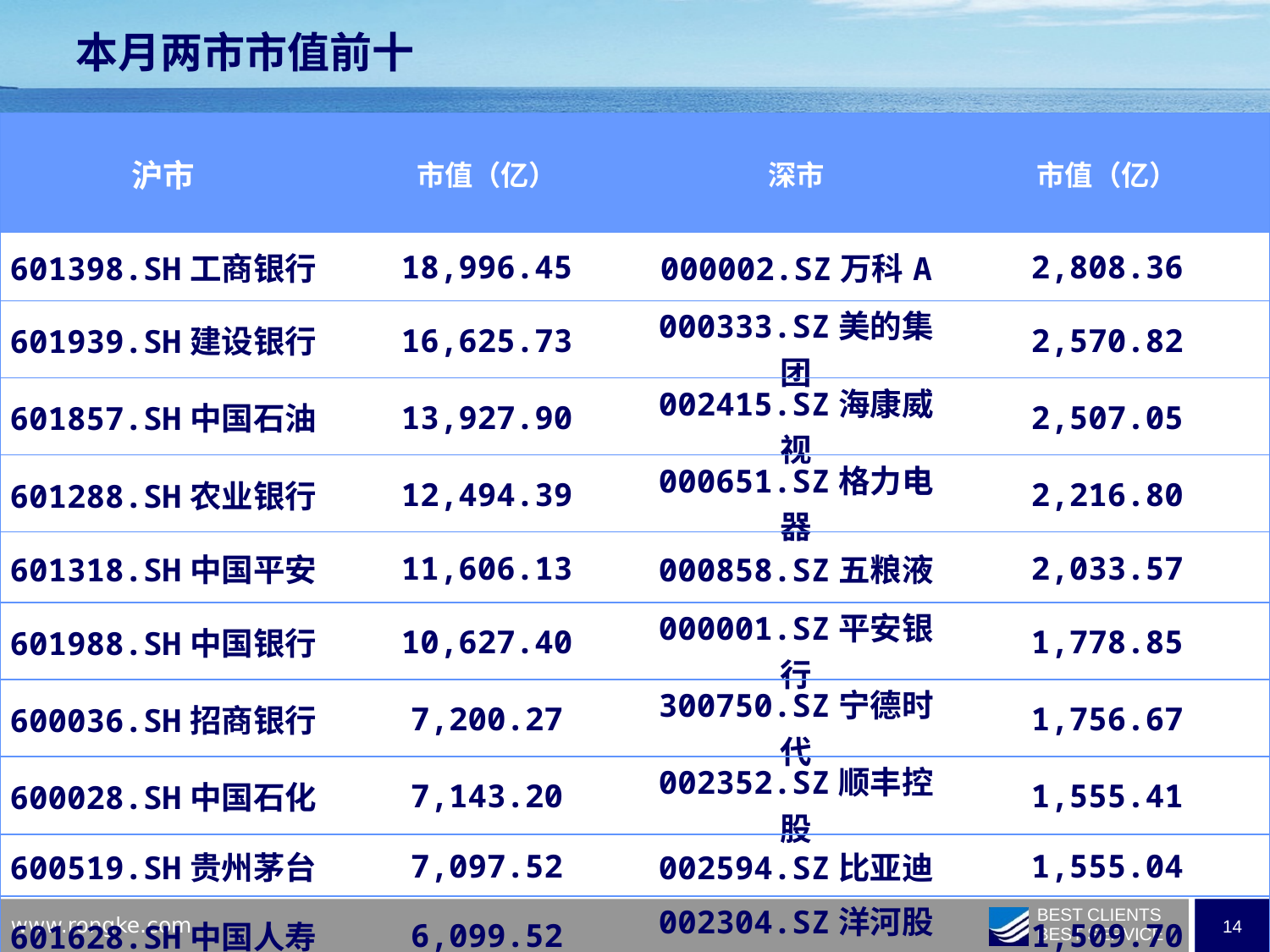

本月两市市值前十
| 沪市 | 市值（亿） | 深市 | 市值（亿） |
| --- | --- | --- | --- |
| 601398.SH工商银行 | 18,996.45 | 000002.SZ万科A | 2,808.36 |
| 601939.SH建设银行 | 16,625.73 | 000333.SZ美的集团 | 2,570.82 |
| 601857.SH中国石油 | 13,927.90 | 002415.SZ海康威视 | 2,507.05 |
| 601288.SH农业银行 | 12,494.39 | 000651.SZ格力电器 | 2,216.80 |
| 601318.SH中国平安 | 11,606.13 | 000858.SZ五粮液 | 2,033.57 |
| 601988.SH中国银行 | 10,627.40 | 000001.SZ平安银行 | 1,778.85 |
| 600036.SH招商银行 | 7,200.27 | 300750.SZ宁德时代 | 1,756.67 |
| 600028.SH中国石化 | 7,143.20 | 002352.SZ顺丰控股 | 1,555.41 |
| 600519.SH贵州茅台 | 7,097.52 | 002594.SZ比亚迪 | 1,555.04 |
| 601628.SH中国人寿 | 6,099.52 | 002304.SZ洋河股份 | 1,509.70 |
|  |  |  |  |